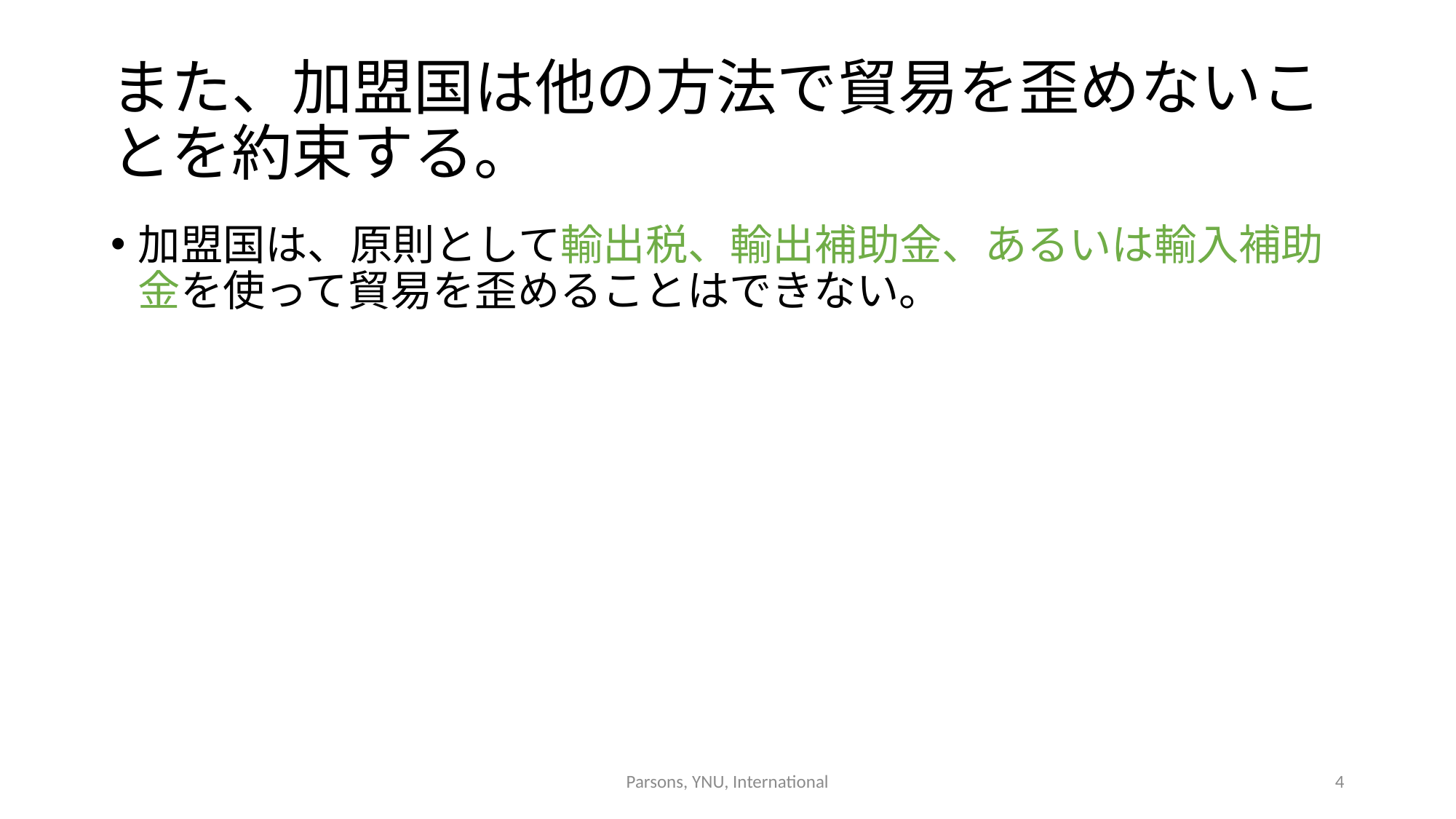

# また、加盟国は他の方法で貿易を歪めないことを約束する。
加盟国は、原則として輸出税、輸出補助金、あるいは輸入補助金を使って貿易を歪めることはできない。

Parsons, YNU, International
4